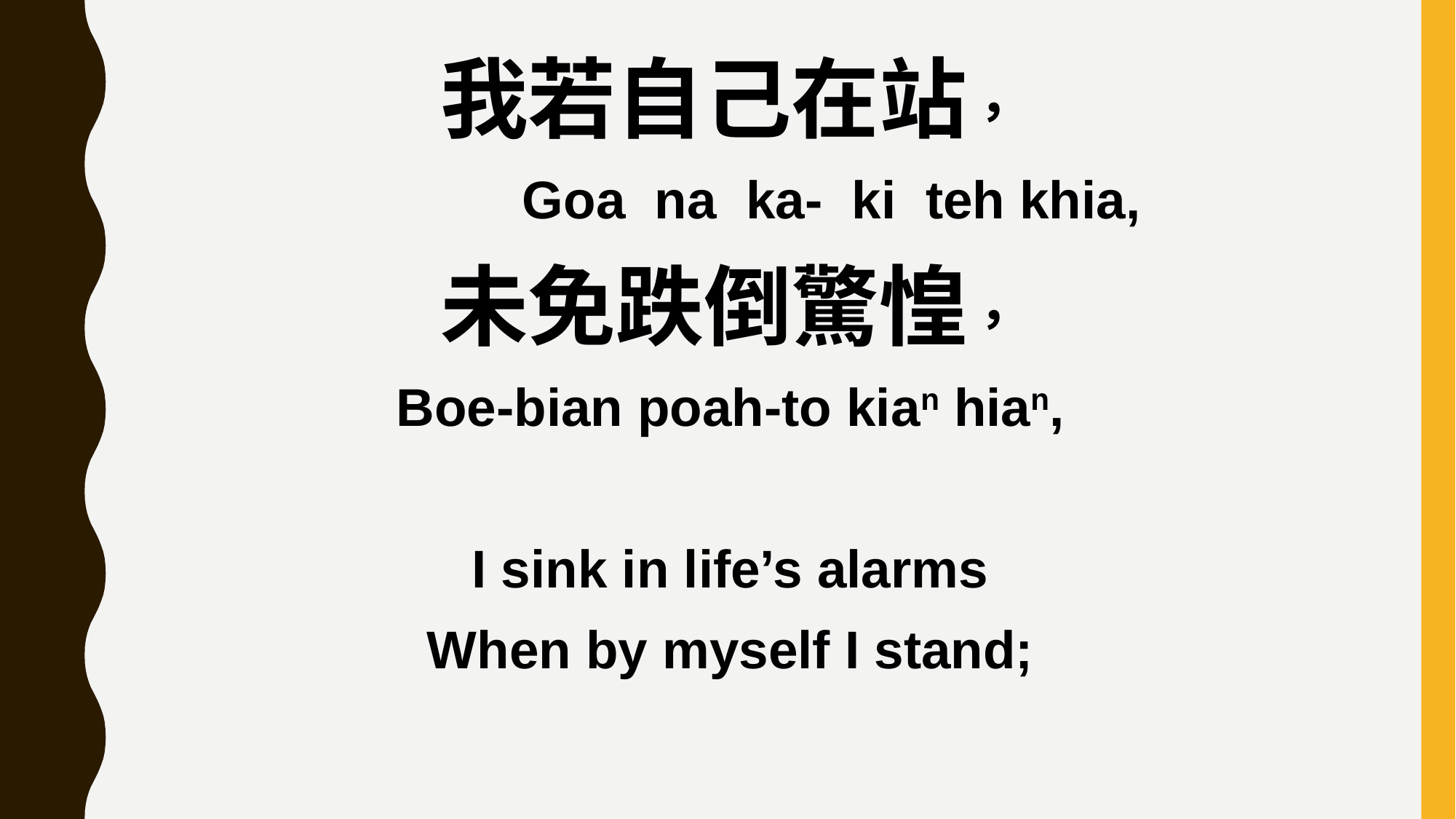

我若自己在站，
                      Goa  na  ka-  ki  teh khia,
未免跌倒驚惶，
Boe-bian poah-to kian hian,

I sink in life’s alarms
When by myself I stand;